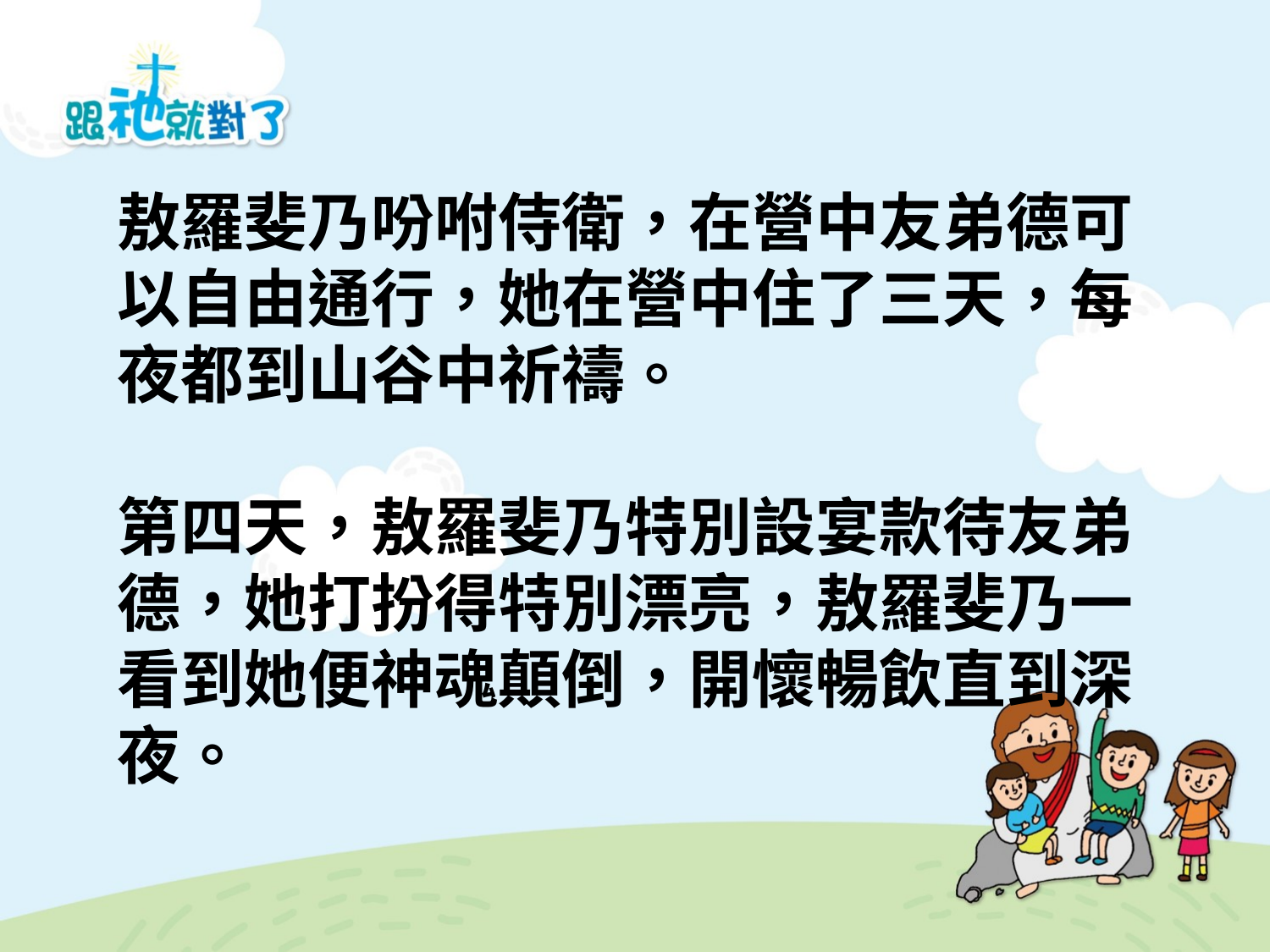

敖羅斐乃吩咐侍衛，在營中友弟德可以自由通行，她在營中住了三天，每夜都到山谷中祈禱。

第四天，敖羅斐乃特別設宴款待友弟德，她打扮得特別漂亮，敖羅斐乃一看到她便神魂顛倒，開懷暢飲直到深夜。